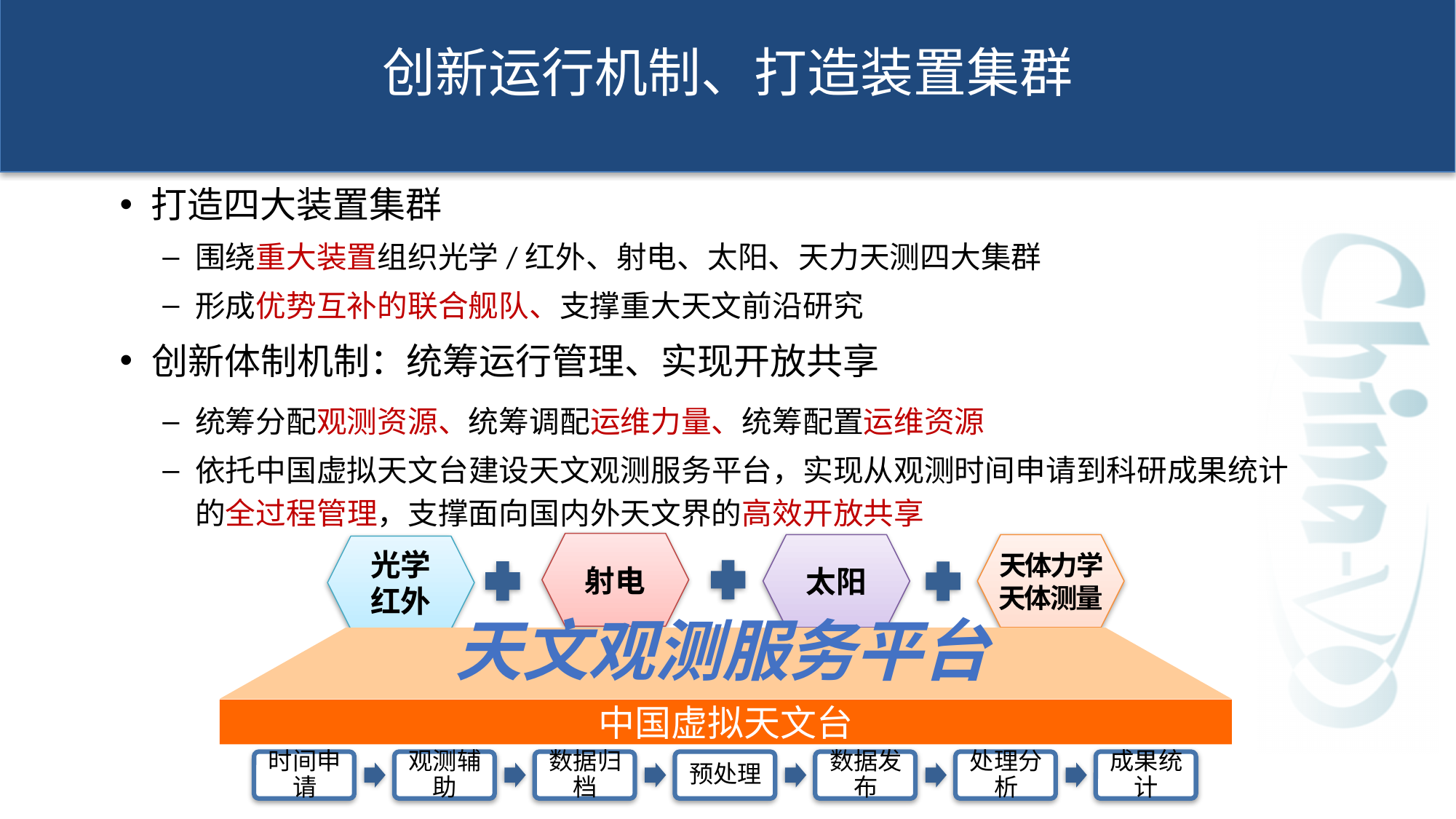

# 创新运行机制、打造装置集群
打造四大装置集群
围绕重大装置组织光学/红外、射电、太阳、天力天测四大集群
形成优势互补的联合舰队、支撑重大天文前沿研究
创新体制机制：统筹运行管理、实现开放共享
统筹分配观测资源、统筹调配运维力量、统筹配置运维资源
依托中国虚拟天文台建设天文观测服务平台，实现从观测时间申请到科研成果统计的全过程管理，支撑面向国内外天文界的高效开放共享
射电
太阳
天体力学天体测量
光学
红外

天文观测服务平台

中国虚拟天文台
时间申请

观测辅助

数据归档

预处理

数据发布

处理分析

成果统计